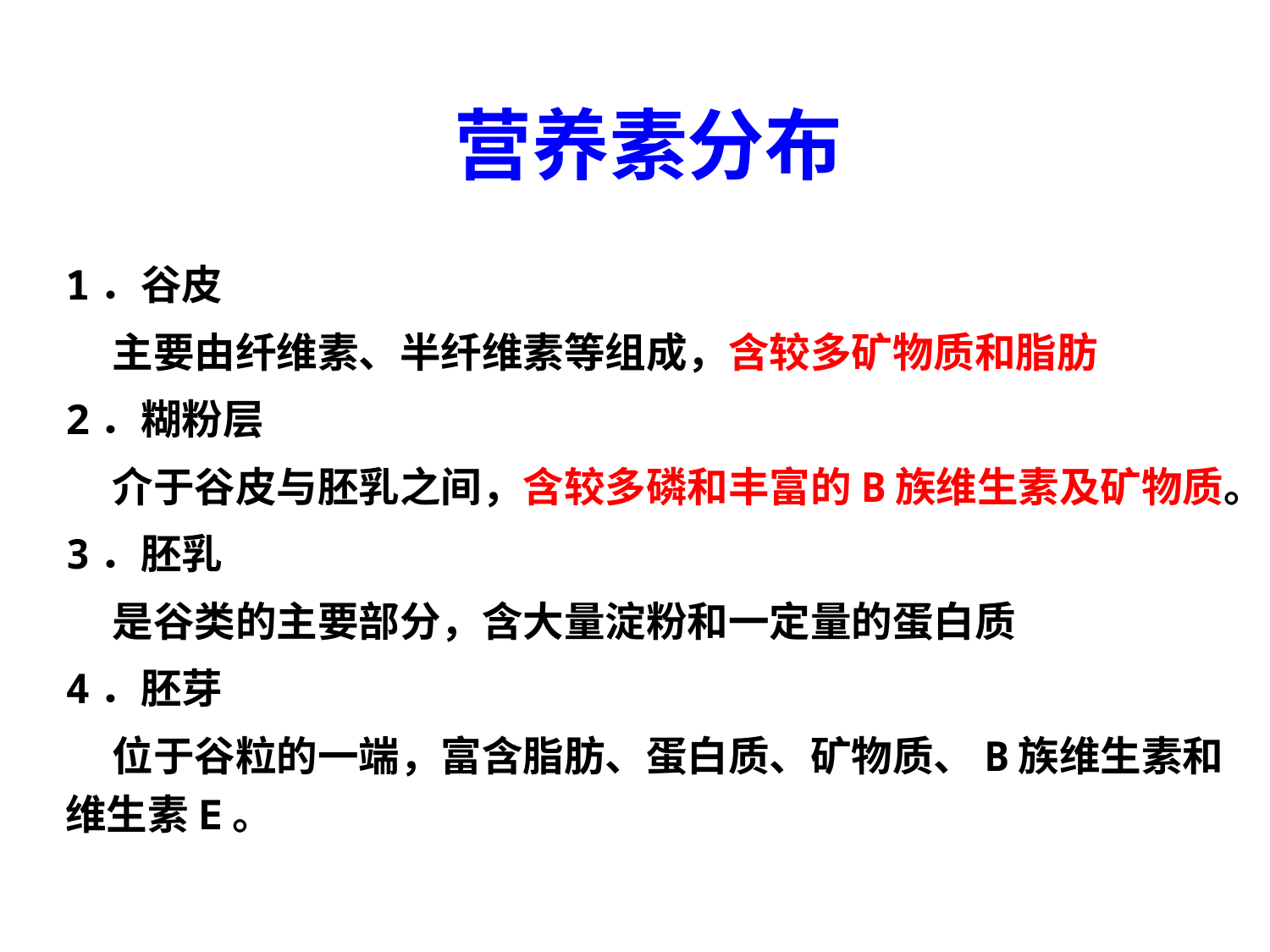

# 营养素分布
1．谷皮
    主要由纤维素、半纤维素等组成，含较多矿物质和脂肪
2．糊粉层
    介于谷皮与胚乳之间，含较多磷和丰富的B族维生素及矿物质。
3．胚乳
    是谷类的主要部分，含大量淀粉和一定量的蛋白质
4．胚芽
    位于谷粒的一端，富含脂肪、蛋白质、矿物质、B族维生素和维生素E。